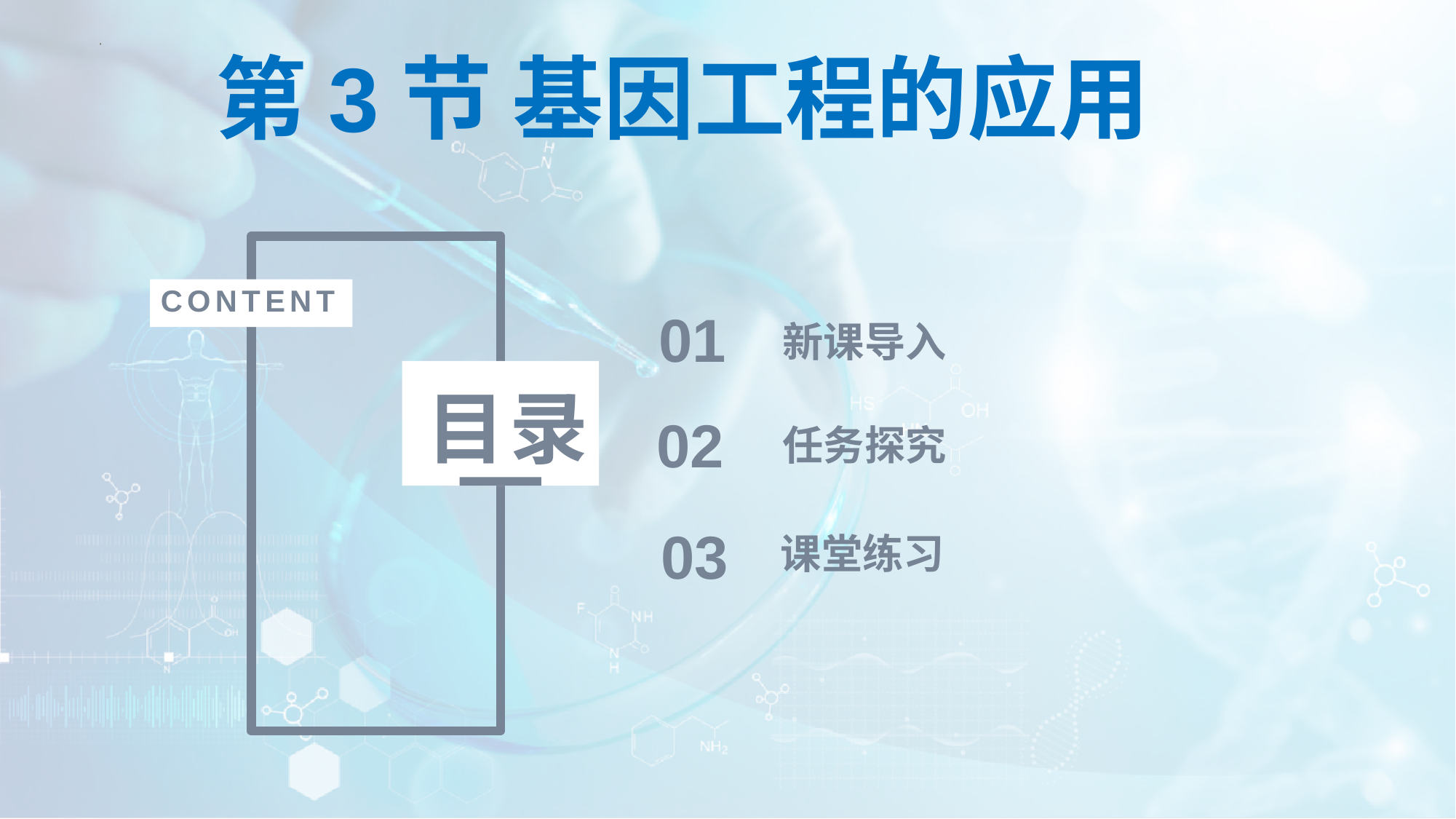

第3节 基因工程的应用

CONTENT
01
新课导入
目录
02
任务探究

03
课堂练习